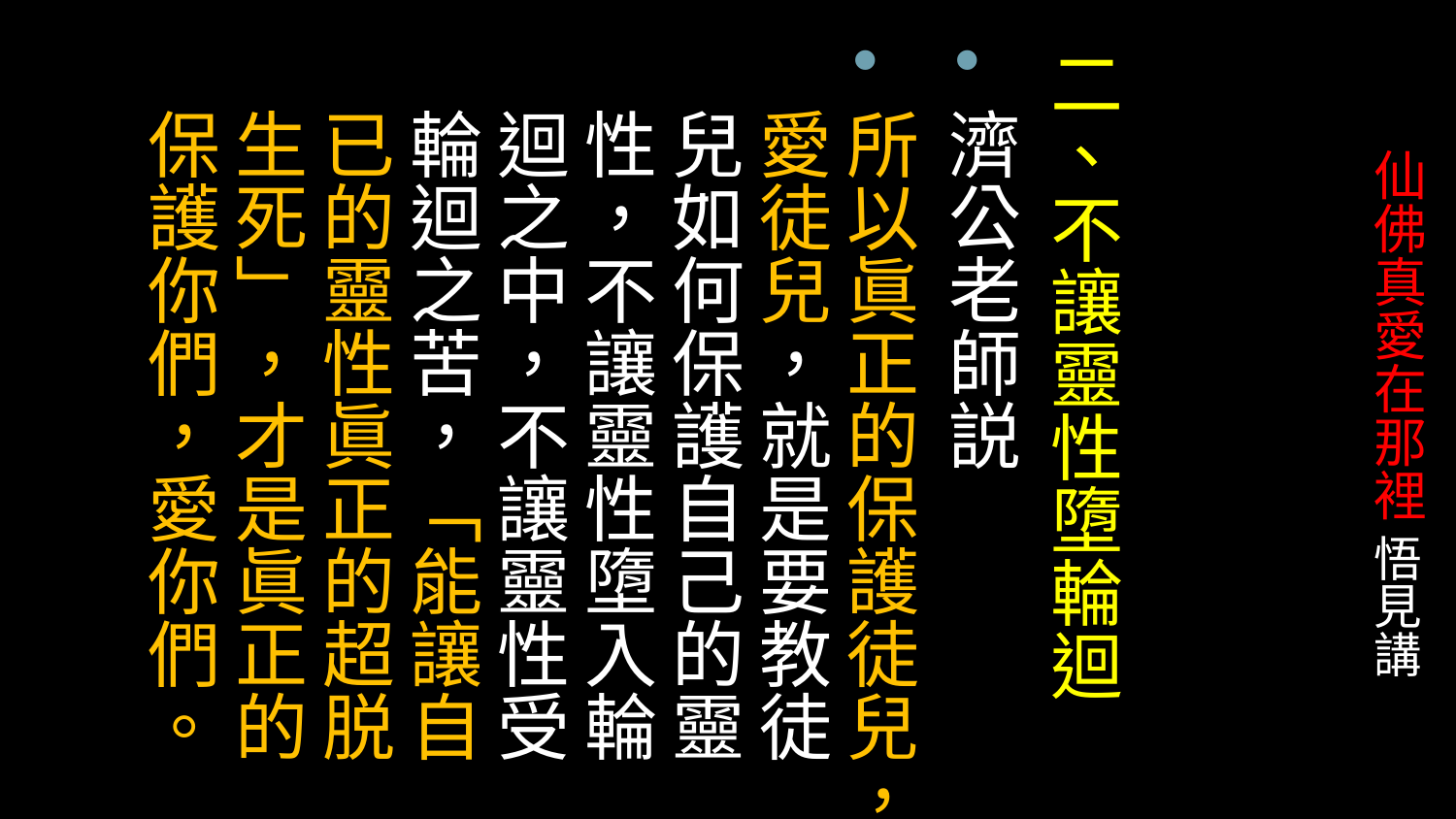

二、不讓靈性墮輪迴
濟公老師説
所以眞正的保護徒兒，愛徒兒，就是要教徒兒如何保護自己的靈性，不讓靈性墮入輪迴之中，不讓靈性受輪迴之苦，「能讓自已的靈性眞正的超脱生死」，才是眞正的保護你們，愛你們。

# 仙佛真愛在那裡 悟見講